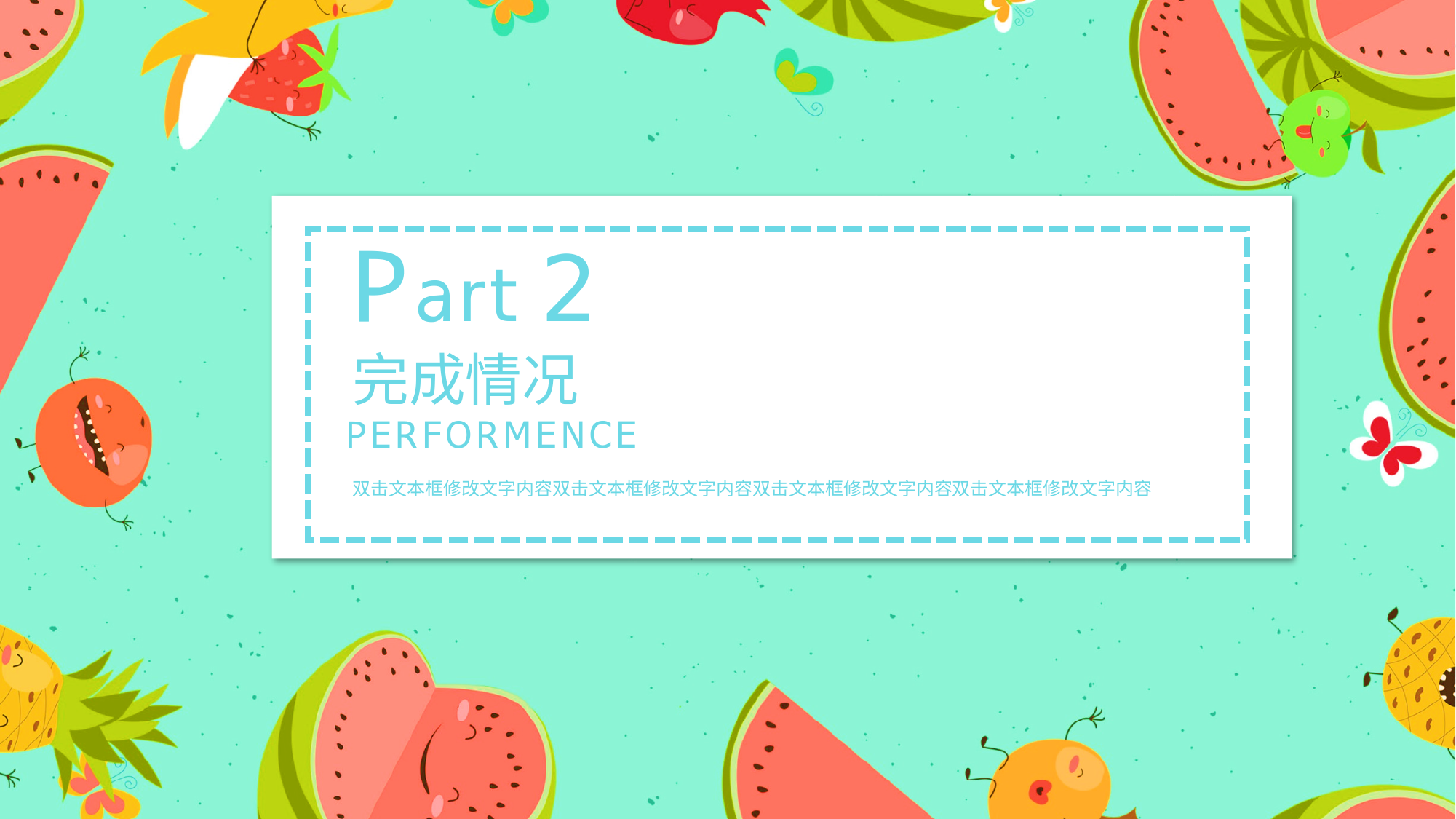

Part 2
完成情况
PERFORMENCE
双击文本框修改文字内容双击文本框修改文字内容双击文本框修改文字内容双击文本框修改文字内容